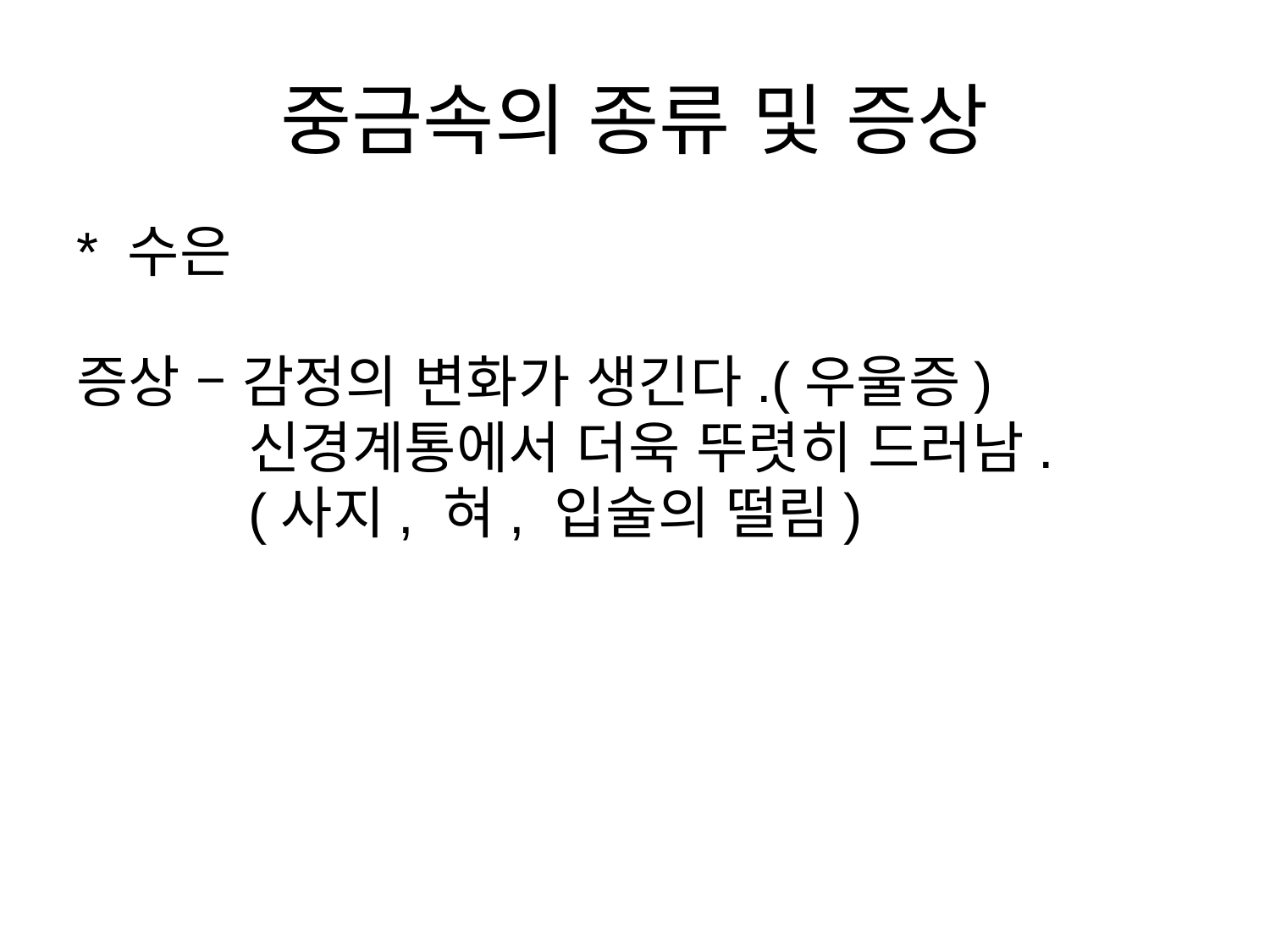

# 중금속의 종류 및 증상
* 수은

증상 – 감정의 변화가 생긴다.(우울증)
          신경계통에서 더욱 뚜렷히 드러남.
           (사지, 혀, 입술의 떨림)